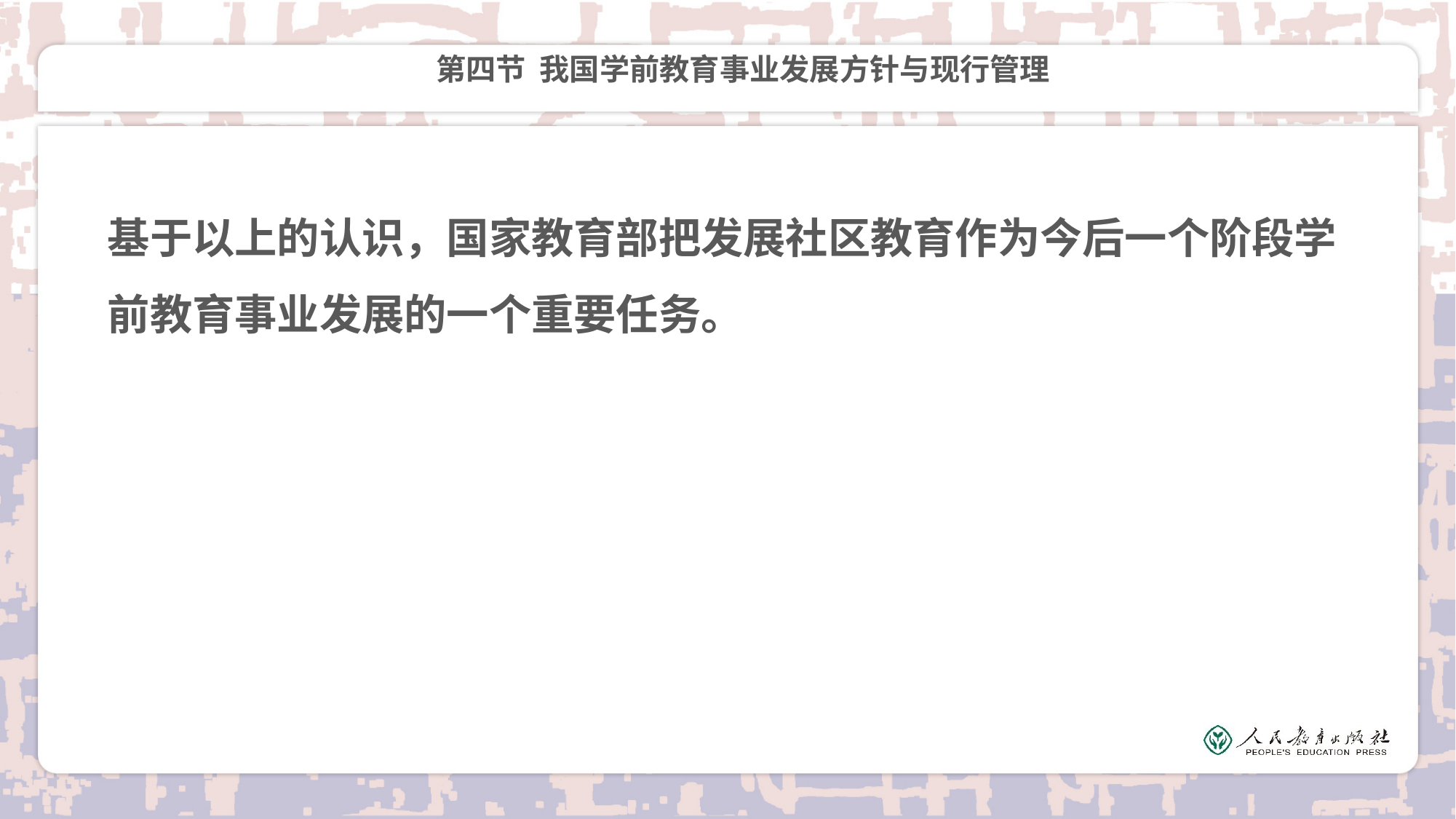

# 第四节  我国学前教育事业发展方针与现行管理
基于以上的认识，国家教育部把发展社区教育作为今后一个阶段学前教育事业发展的一个重要任务。